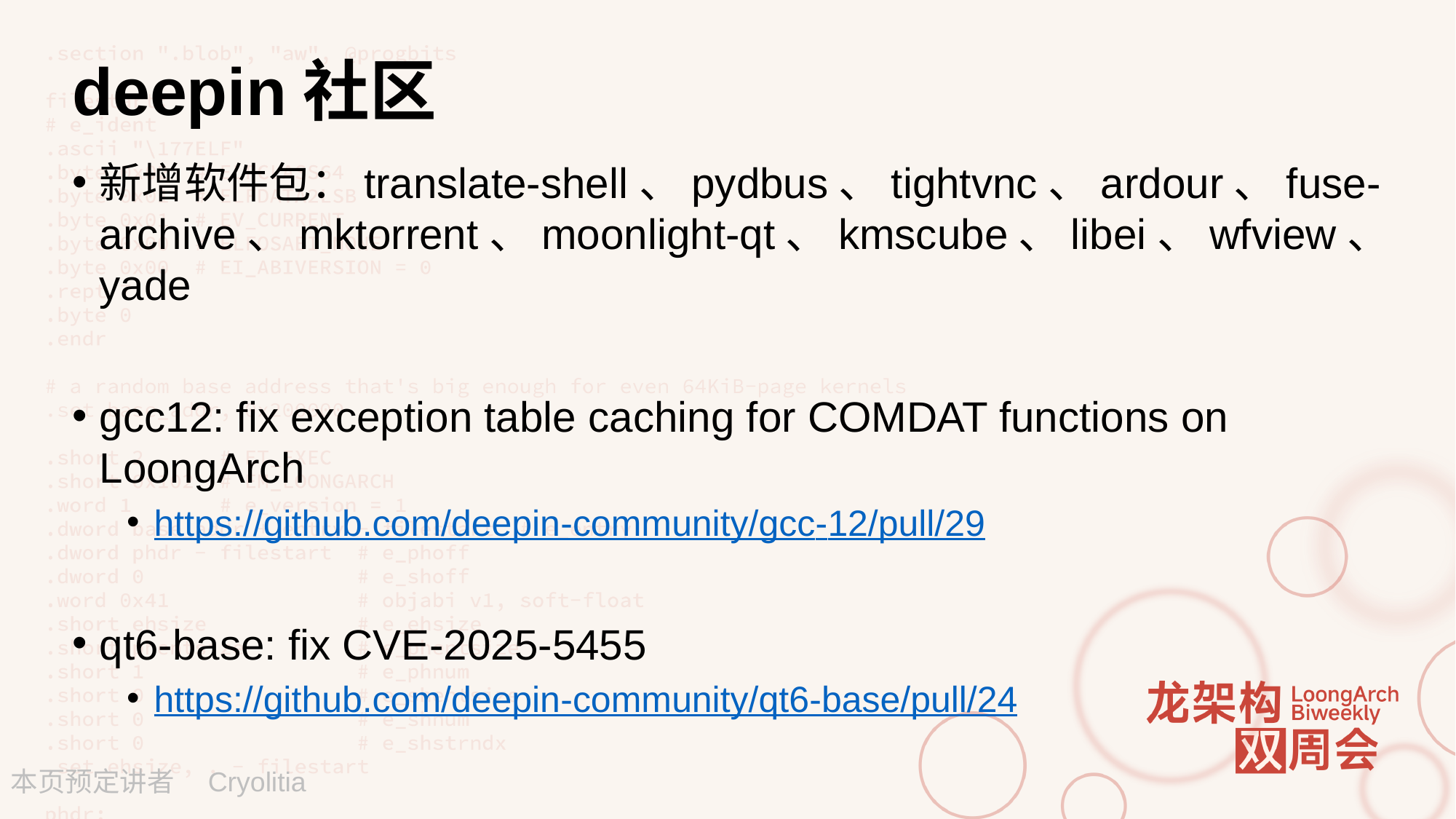

# deepin社区
新增软件包：translate-shell、pydbus、tightvnc、ardour、fuse-archive、mktorrent、moonlight-qt、kmscube、libei、wfview、yade

gcc12: fix exception table caching for COMDAT functions on LoongArch
https://github.com/deepin-community/gcc-12/pull/29

qt6-base: fix CVE-2025-5455
https://github.com/deepin-community/qt6-base/pull/24

Cryolitia